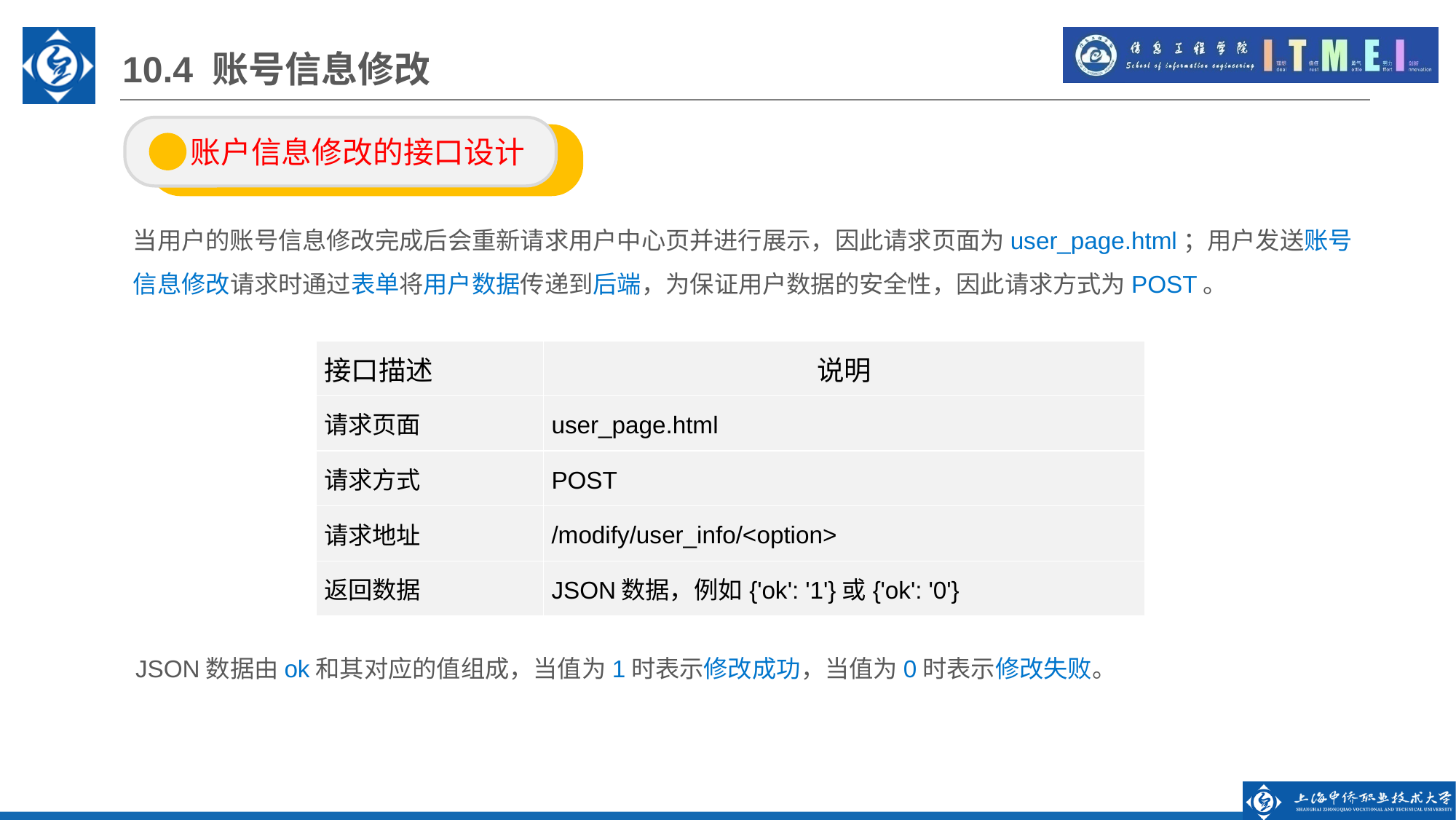

10.4 账号信息修改
    账户信息修改的接口设计

当用户的账号信息修改完成后会重新请求用户中心页并进行展示，因此请求页面为user_page.html；用户发送账号信息修改请求时通过表单将用户数据传递到后端，为保证用户数据的安全性，因此请求方式为POST。
| 接口描述 | 说明 |
| --- | --- |
| 请求页面 | user\_page.html |
| 请求方式 | POST |
| 请求地址 | /modify/user\_info/<option> |
| 返回数据 | JSON数据，例如{'ok': '1'}或{'ok': '0'} |
JSON数据由ok和其对应的值组成，当值为1时表示修改成功，当值为0时表示修改失败。